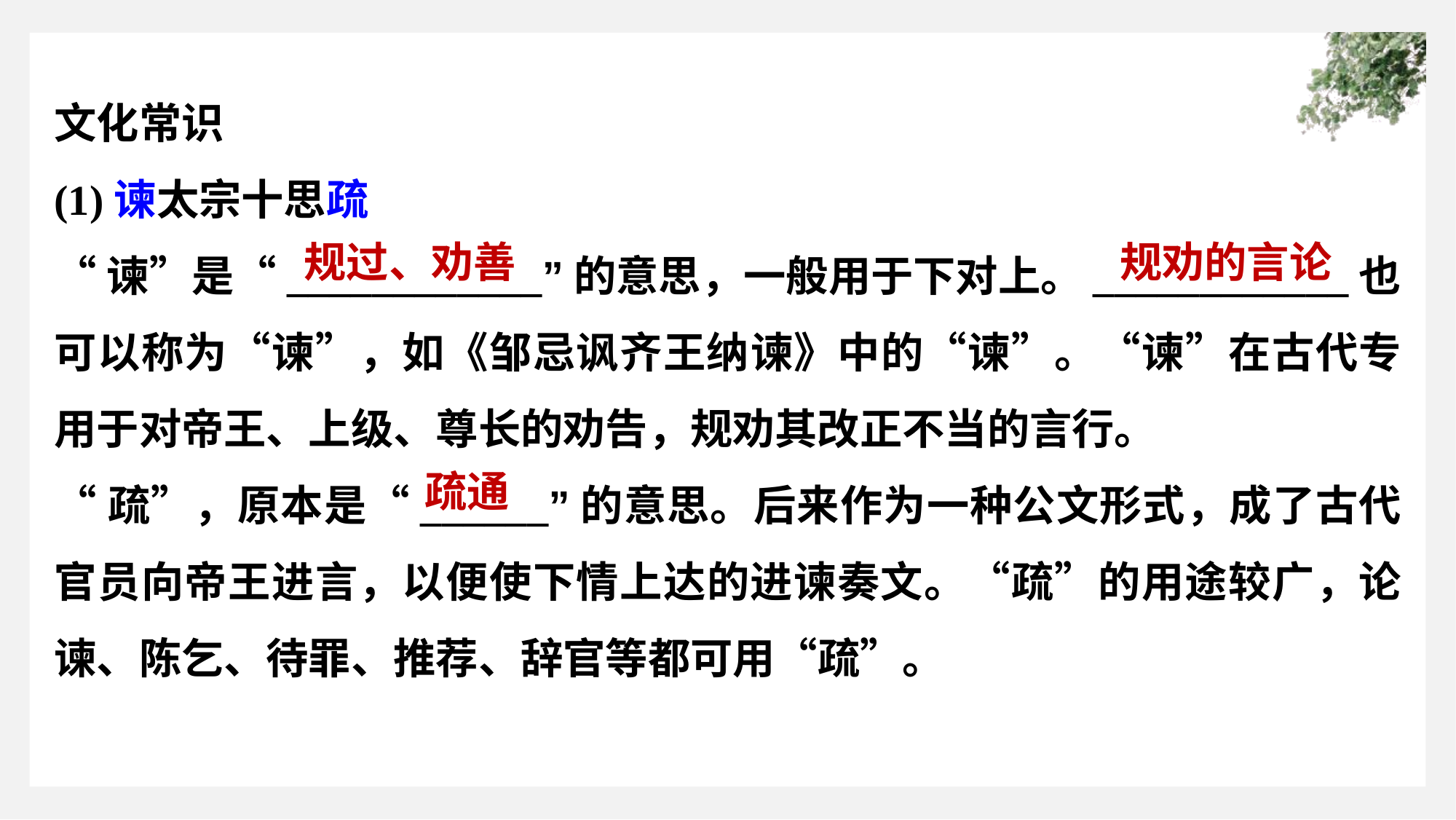

文化常识
(1)谏太宗十思疏
“谏”是“____________”的意思，一般用于下对上。____________也可以称为“谏”，如《邹忌讽齐王纳谏》中的“谏”。“谏”在古代专用于对帝王、上级、尊长的劝告，规劝其改正不当的言行。
“疏”，原本是“______”的意思。后来作为一种公文形式，成了古代官员向帝王进言，以便使下情上达的进谏奏文。“疏”的用途较广，论谏、陈乞、待罪、推荐、辞官等都可用“疏”。
规过、劝善
规劝的言论
疏通